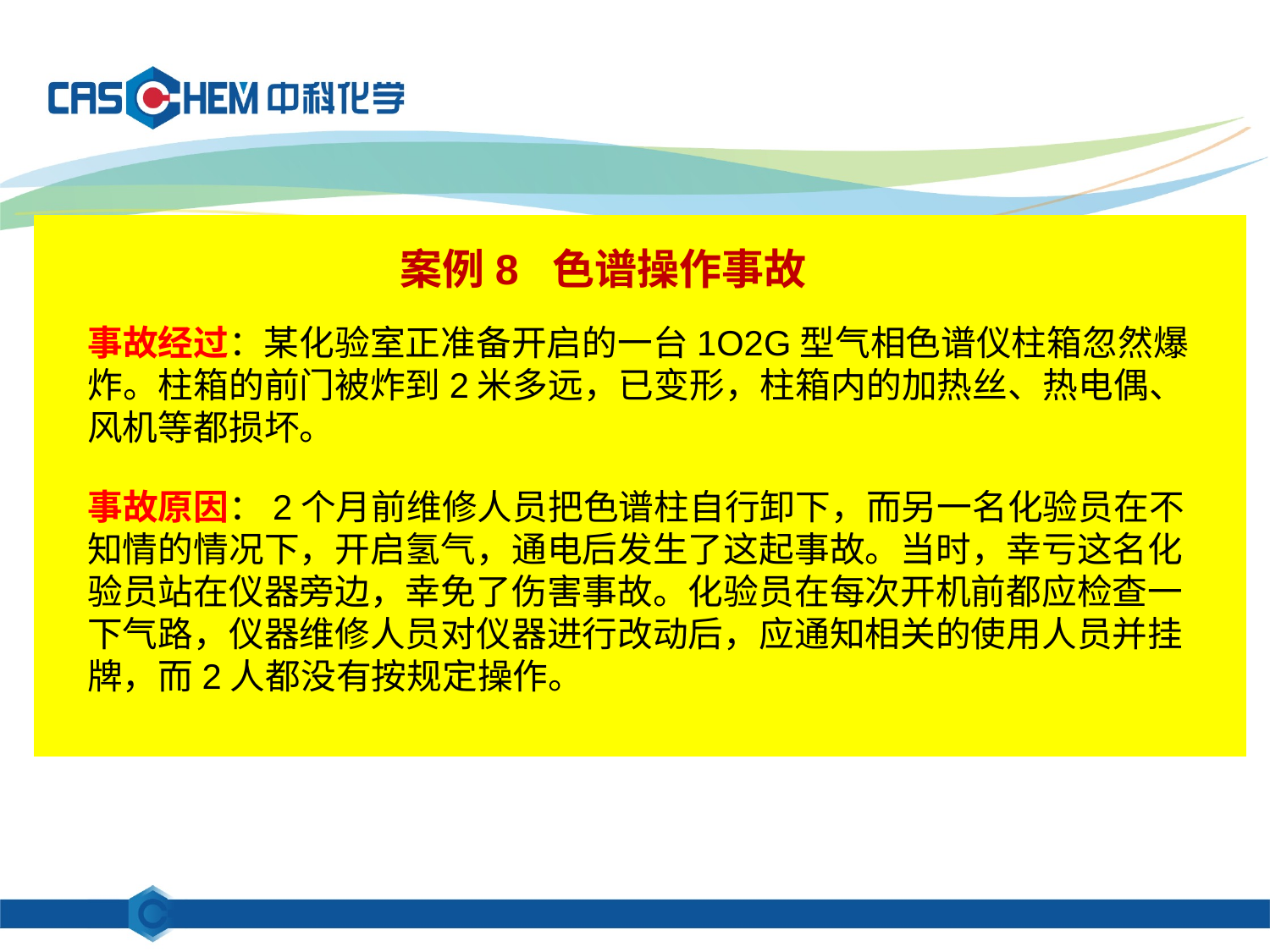

案例8  色谱操作事故
事故经过：某化验室正准备开启的一台1O2G型气相色谱仪柱箱忽然爆炸。柱箱的前门被炸到2米多远，已变形，柱箱内的加热丝、热电偶、风机等都损坏。
事故原因：2个月前维修人员把色谱柱自行卸下，而另一名化验员在不知情的情况下，开启氢气，通电后发生了这起事故。当时，幸亏这名化验员站在仪器旁边，幸免了伤害事故。化验员在每次开机前都应检查一下气路，仪器维修人员对仪器进行改动后，应通知相关的使用人员并挂牌，而2人都没有按规定操作。